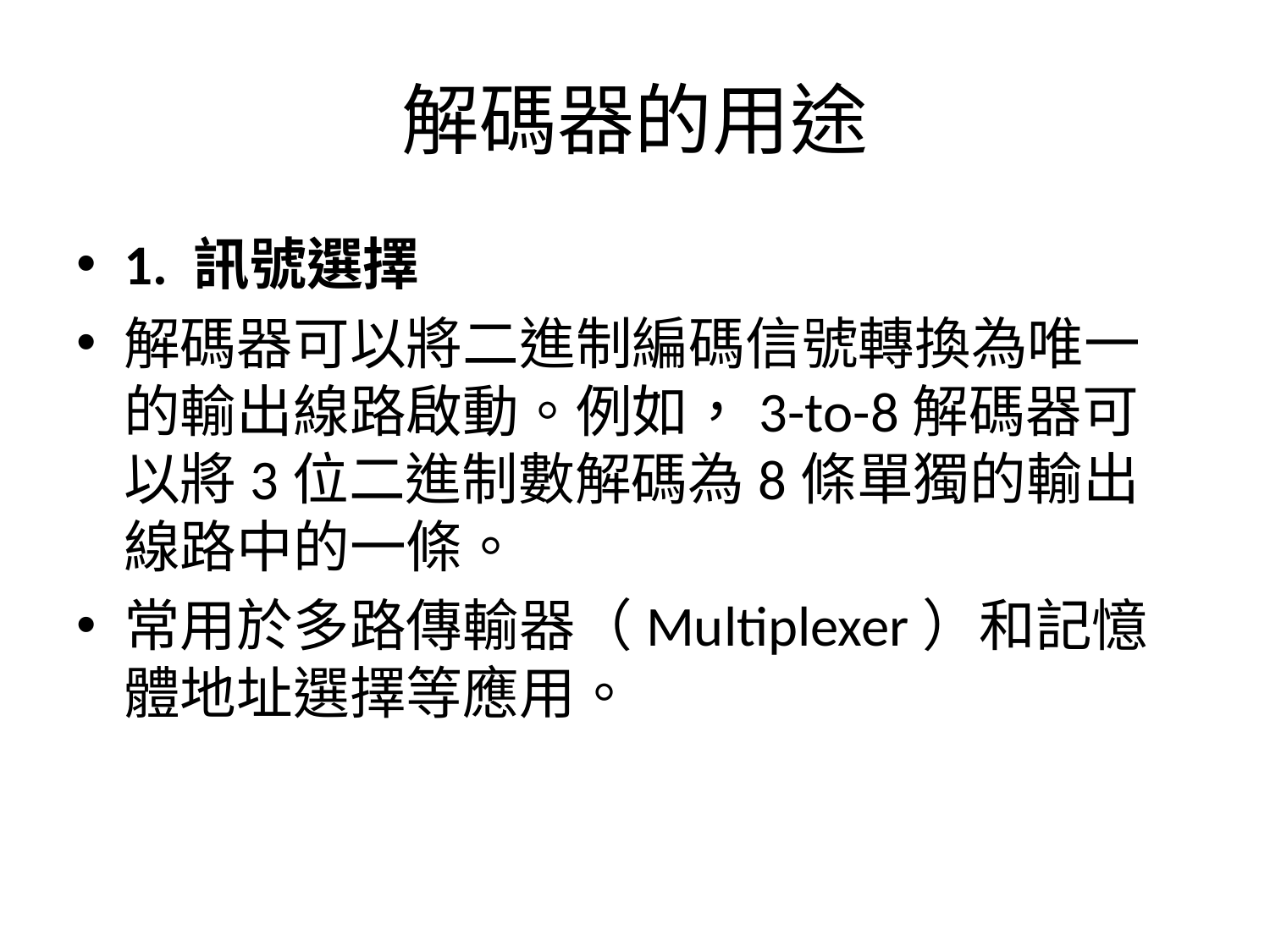

# 解碼器的用途
1. 訊號選擇
解碼器可以將二進制編碼信號轉換為唯一的輸出線路啟動。例如，3-to-8解碼器可以將3位二進制數解碼為8條單獨的輸出線路中的一條。
常用於多路傳輸器（Multiplexer）和記憶體地址選擇等應用。